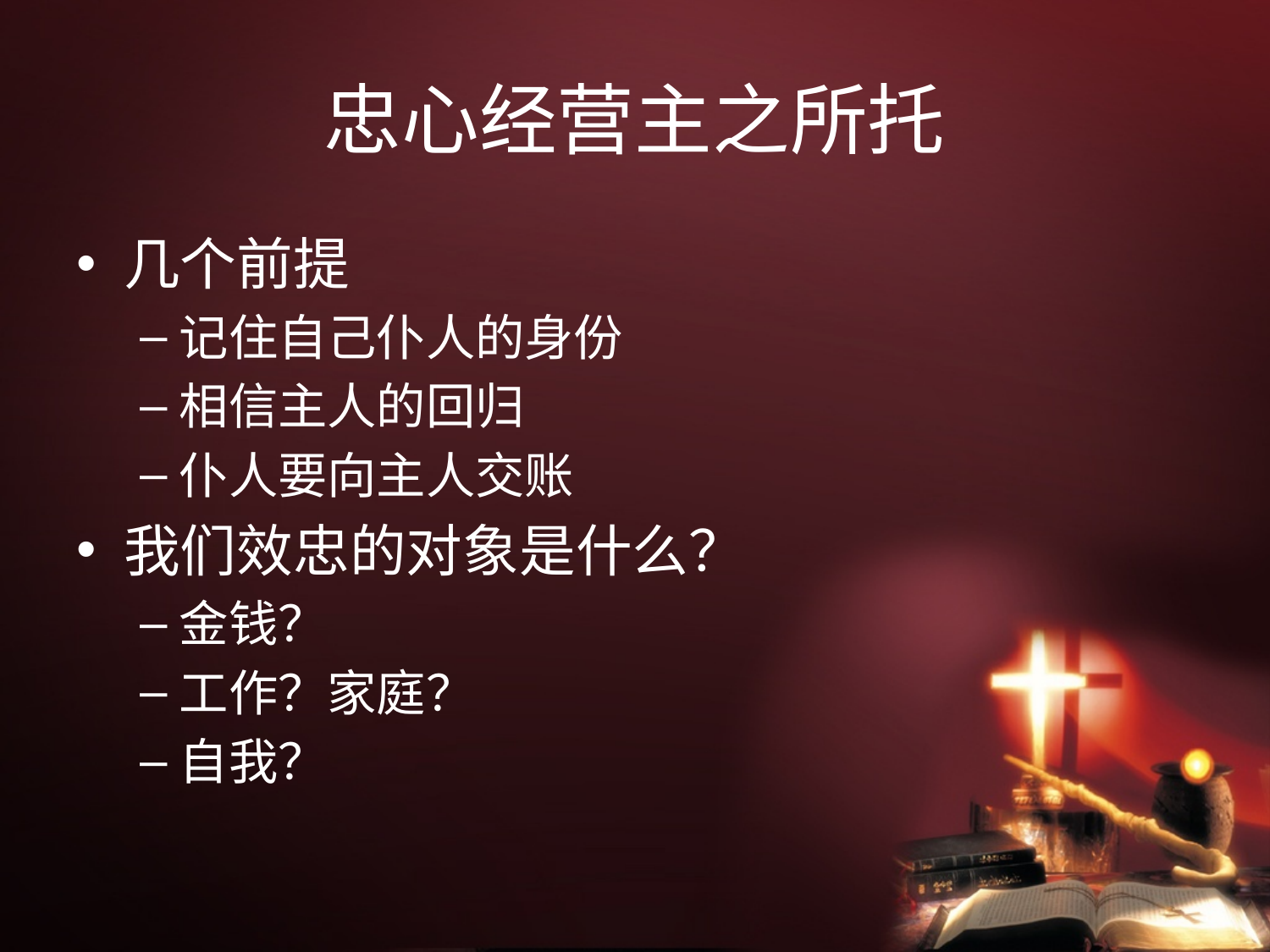

# 忠心经营主之所托
几个前提
记住自己仆人的身份
相信主人的回归
仆人要向主人交账
我们效忠的对象是什么？
金钱？
工作？家庭？
自我？